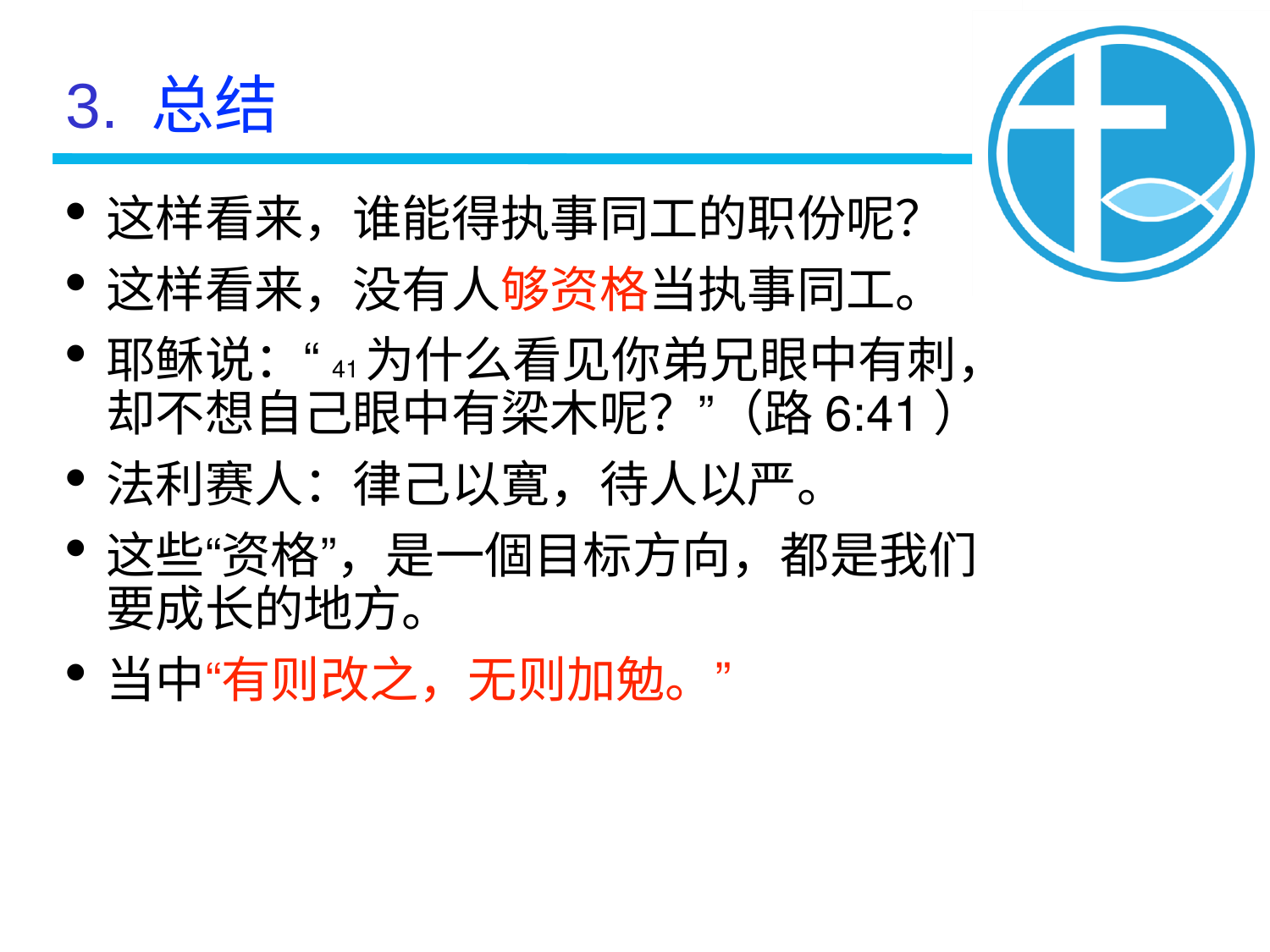

3. 总结
这样看来，谁能得执事同工的职份呢？
这样看来，没有人够资格当执事同工。
耶稣说：“41为什么看见你弟兄眼中有刺，却不想自己眼中有梁木呢？”（路6:41）
法利赛人：律己以寛，待人以严。
这些“资格”，是一個目标方向，都是我们要成长的地方。
当中“有则改之，无则加勉。”